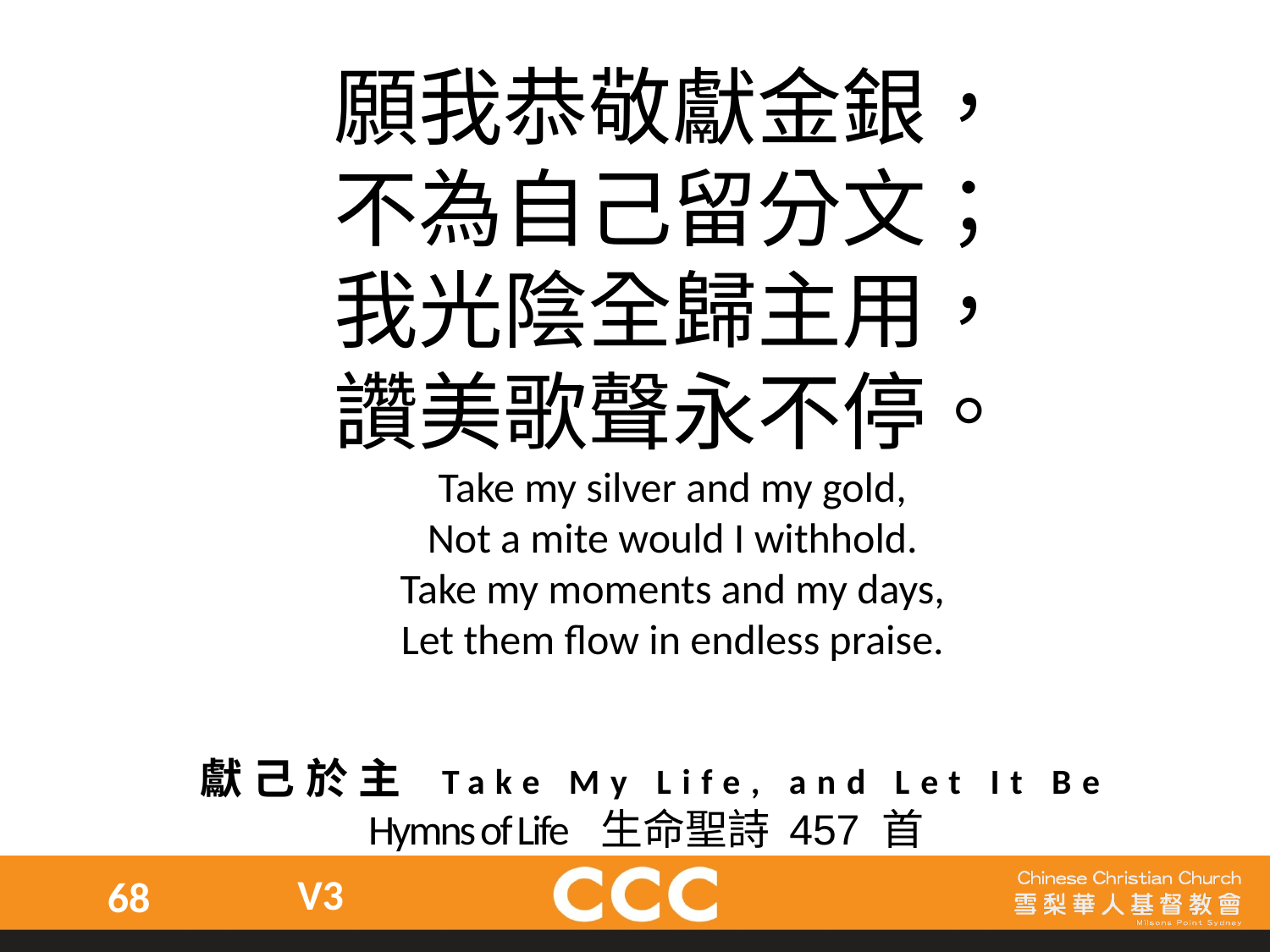

願我恭敬獻金銀，
不為自己留分文；
我光陰全歸主用，
讚美歌聲永不停。
Take my silver and my gold,
Not a mite would I withhold.
Take my moments and my days,
Let them flow in endless praise.
 獻己於主 Take My Life, and Let It Be
 Hymns of Life   生命聖詩 457 首
V3
68